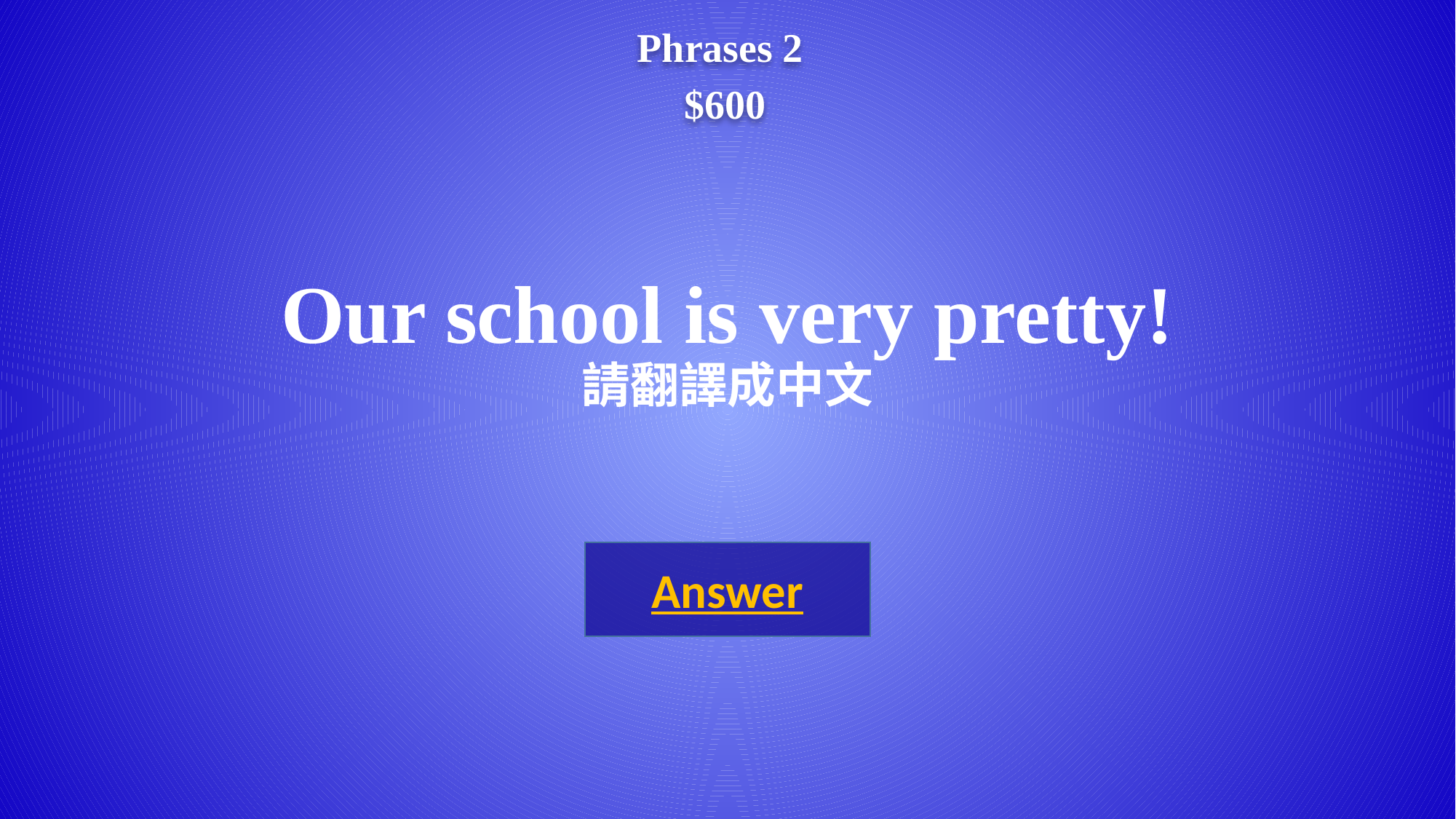

Phrases 2
 $600
# Our school is very pretty! 請翻譯成中文